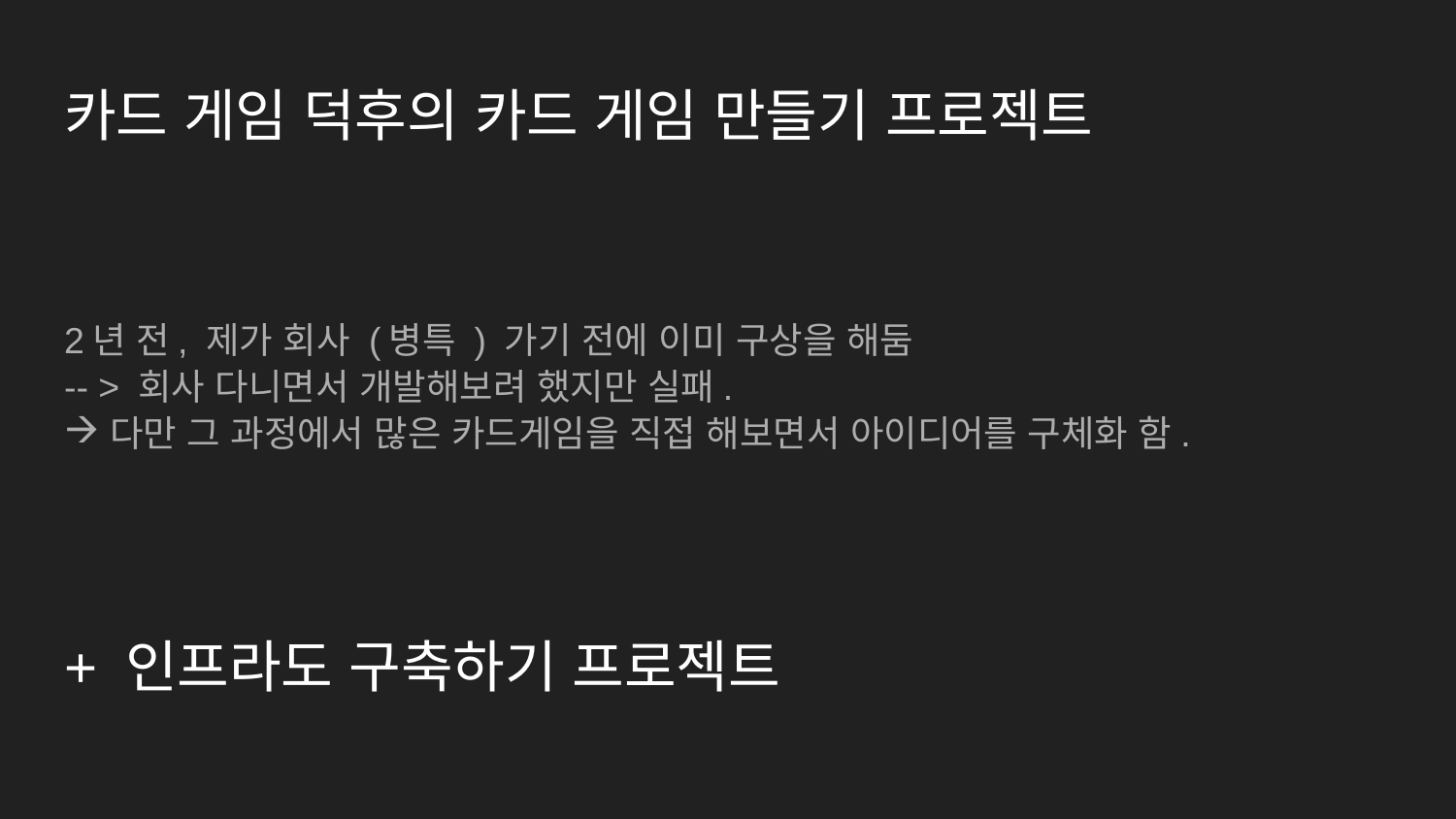

# 카드 게임 덕후의 카드 게임 만들기 프로젝트
2년 전, 제가 회사 (병특 ) 가기 전에 이미 구상을 해둠
-- > 회사 다니면서 개발해보려 했지만 실패.
다만 그 과정에서 많은 카드게임을 직접 해보면서 아이디어를 구체화 함.
+ 인프라도 구축하기 프로젝트